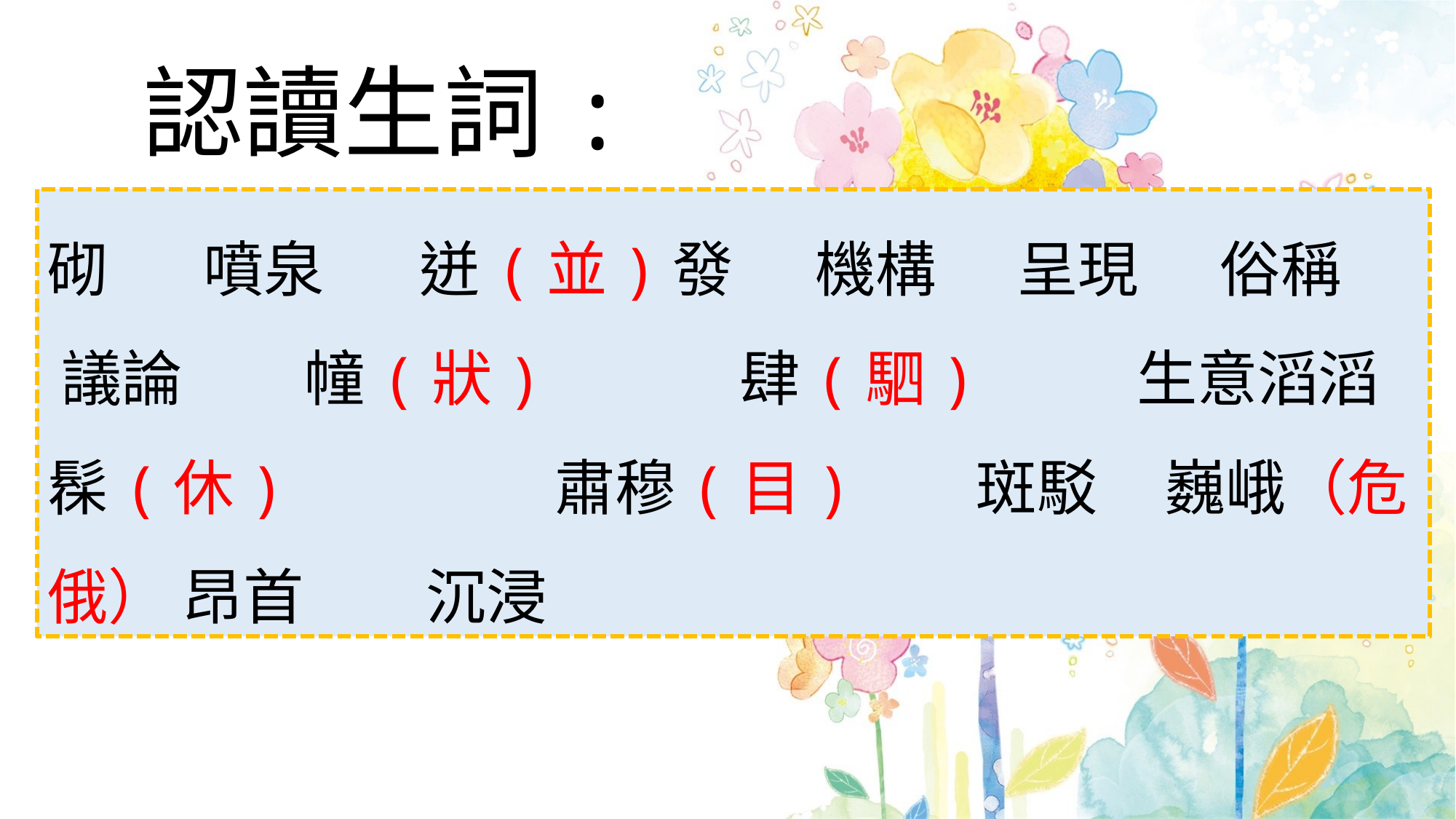

認讀生詞:
砌       噴泉       迸(並)發      機構      呈現      俗稱       議論         幢(狀)     肆(駟)    生意滔滔   髹(休)       肅穆(目)   斑駁     巍峨（危俄） 昂首         沉浸